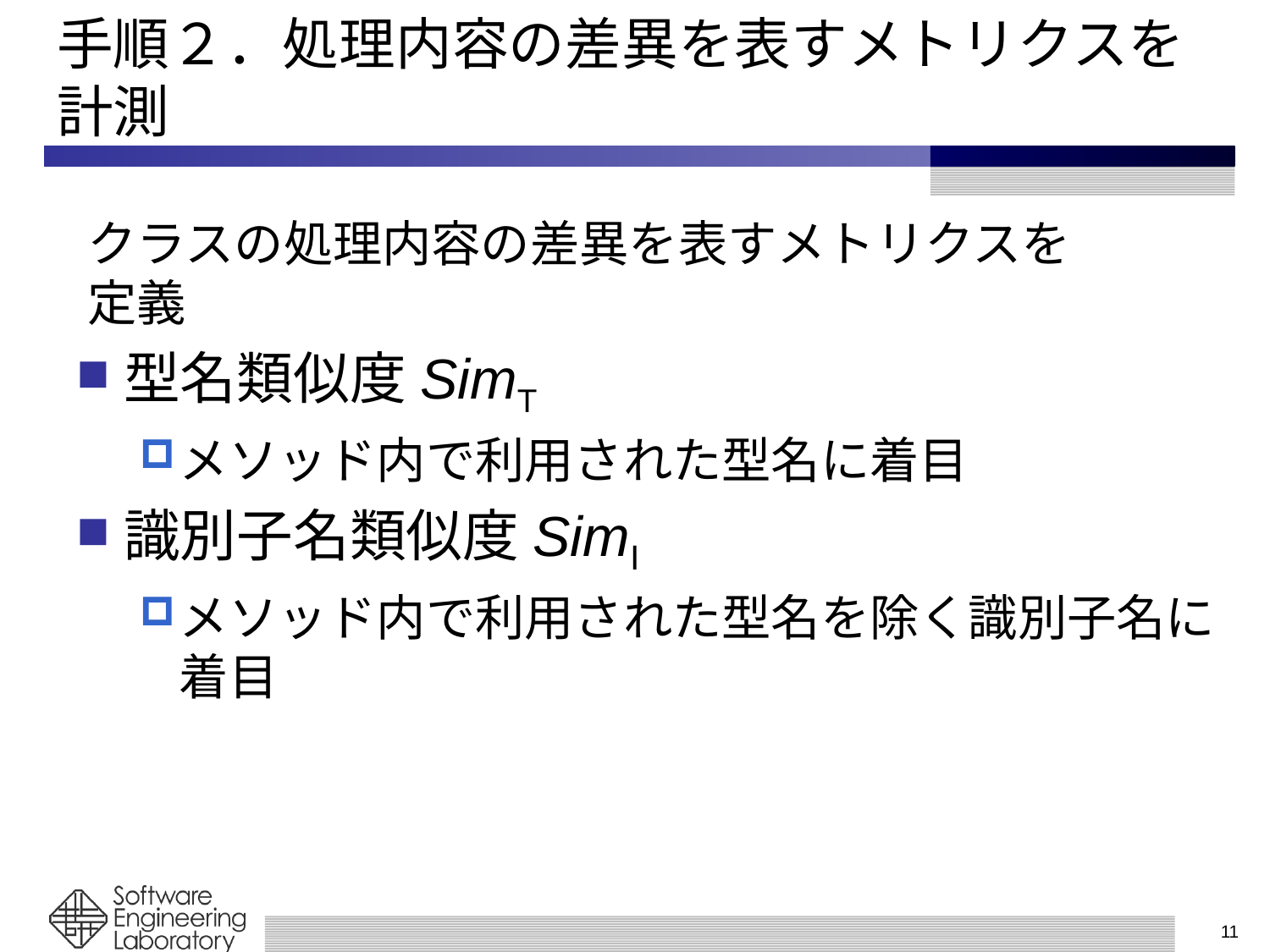

手順２．処理内容の差異を表すメトリクスを計測
クラスの処理内容の差異を表すメトリクスを定義
型名類似度SimT
メソッド内で利用された型名に着目
識別子名類似度SimⅠ
メソッド内で利用された型名を除く識別子名に着目

11